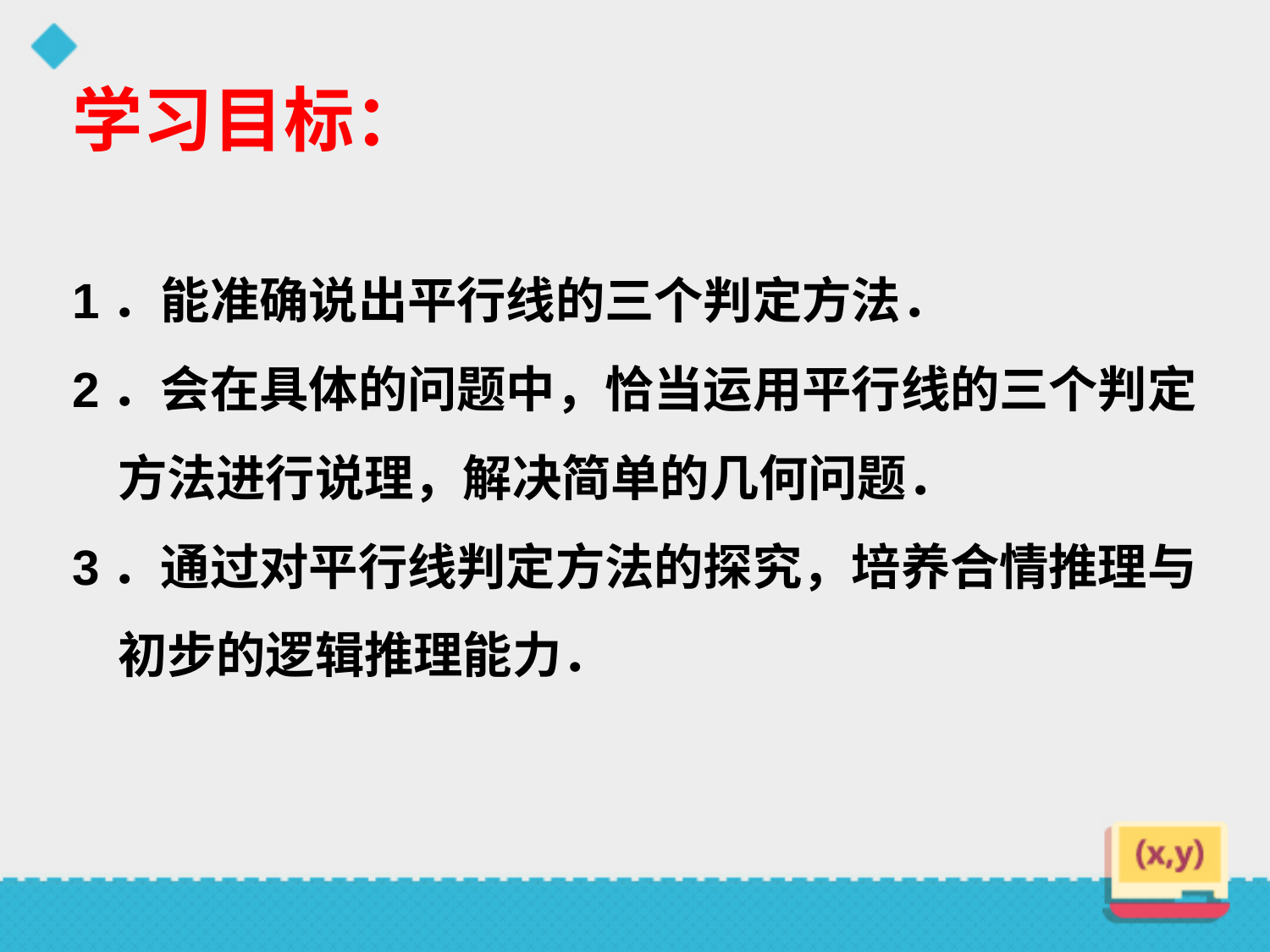

学习目标：

1．能准确说出平行线的三个判定方法．
2．会在具体的问题中，恰当运用平行线的三个判定
   方法进行说理，解决简单的几何问题．
3．通过对平行线判定方法的探究，培养合情推理与
   初步的逻辑推理能力．